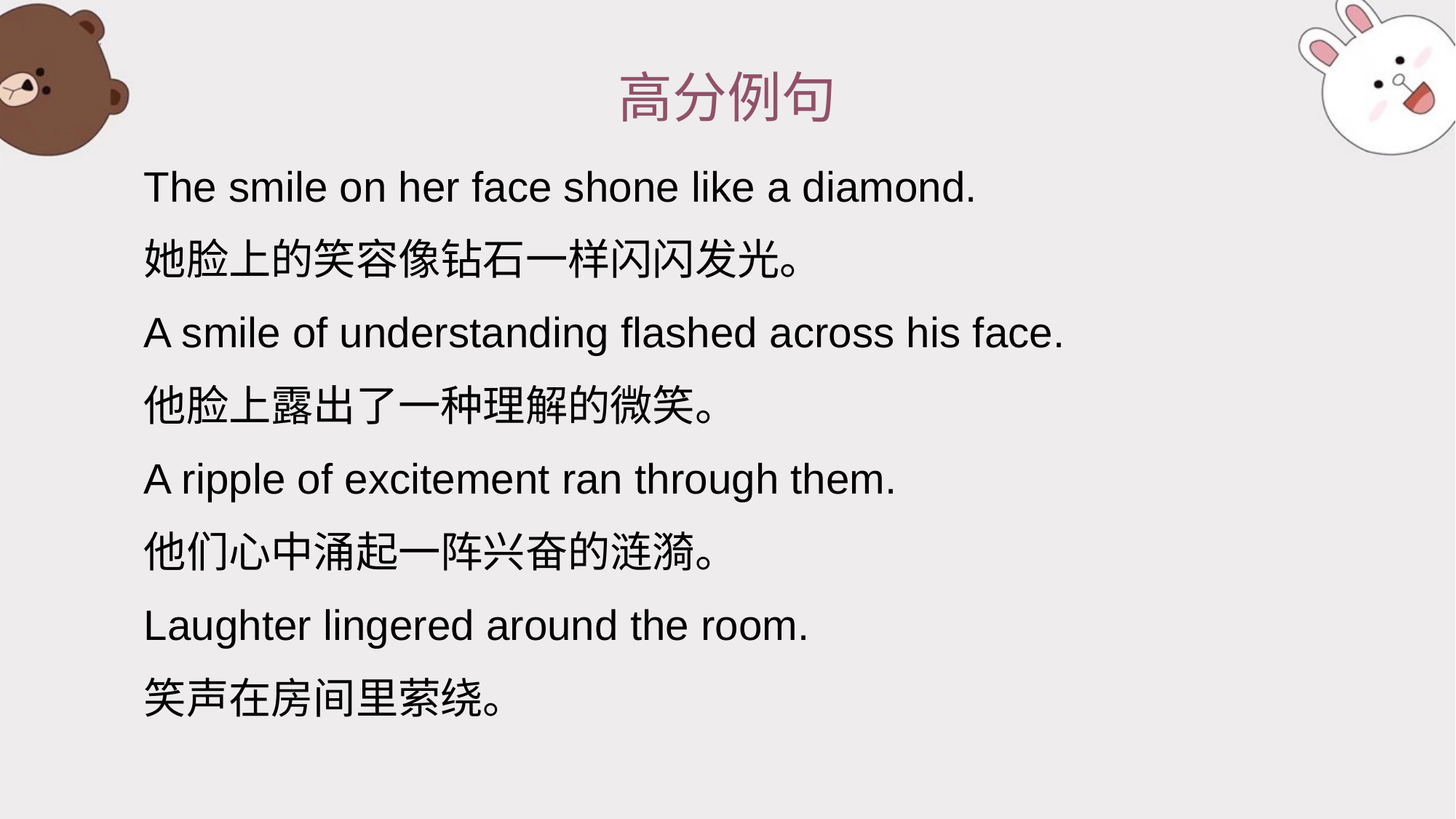

# 高分例句
The smile on her face shone like a diamond.
她脸上的笑容像钻石一样闪闪发光。
A smile of understanding flashed across his face.
他脸上露出了一种理解的微笑。
A ripple of excitement ran through them.
他们心中涌起一阵兴奋的涟漪。
Laughter lingered around the room.
笑声在房间里萦绕。